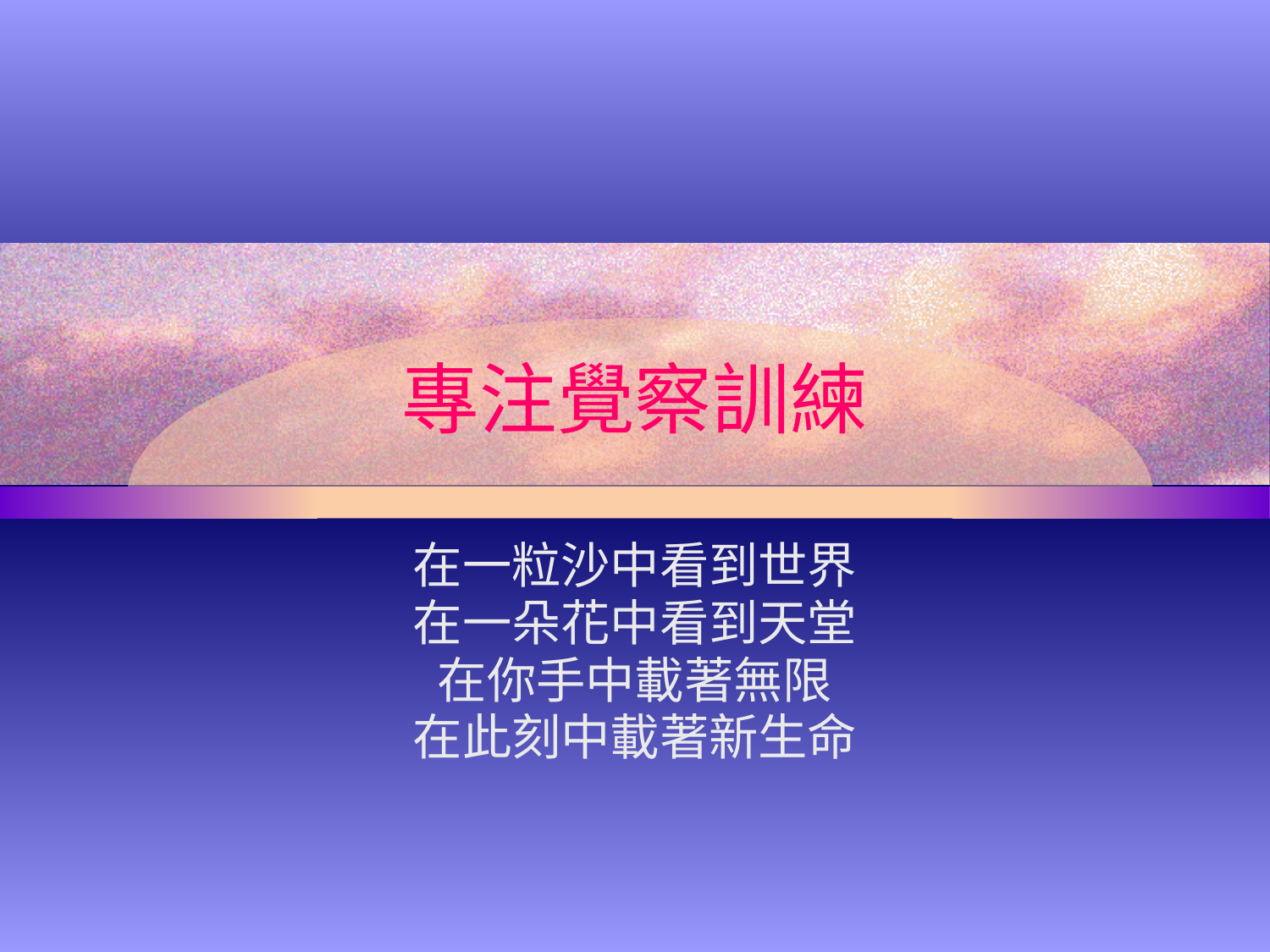

# 專注覺察訓練
在一粒沙中看到世界
在一朵花中看到天堂
在你手中載著無限
在此刻中載著新生命